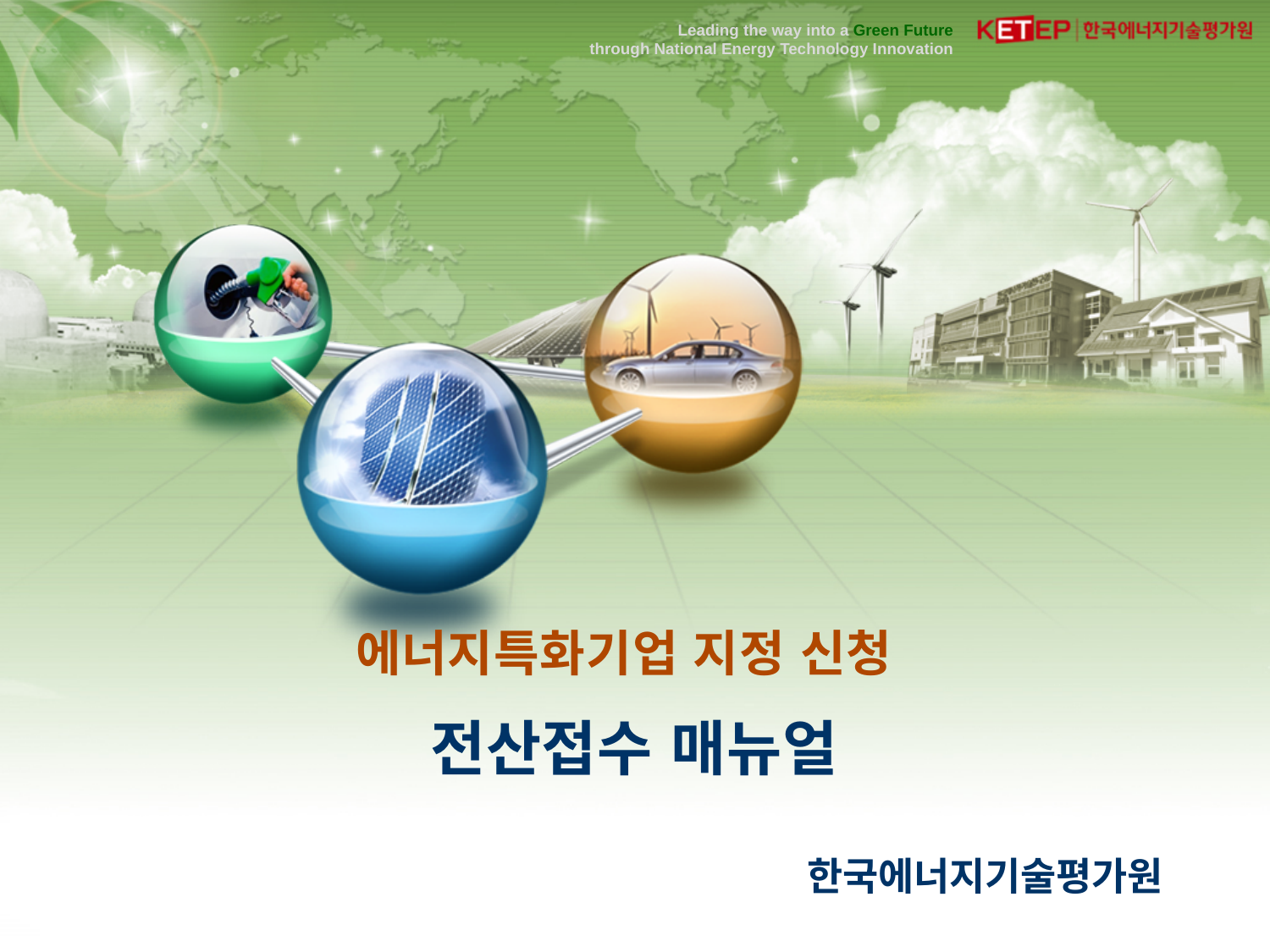

에너지특화기업 지정 신청
# 전산접수 매뉴얼
한국에너지기술평가원